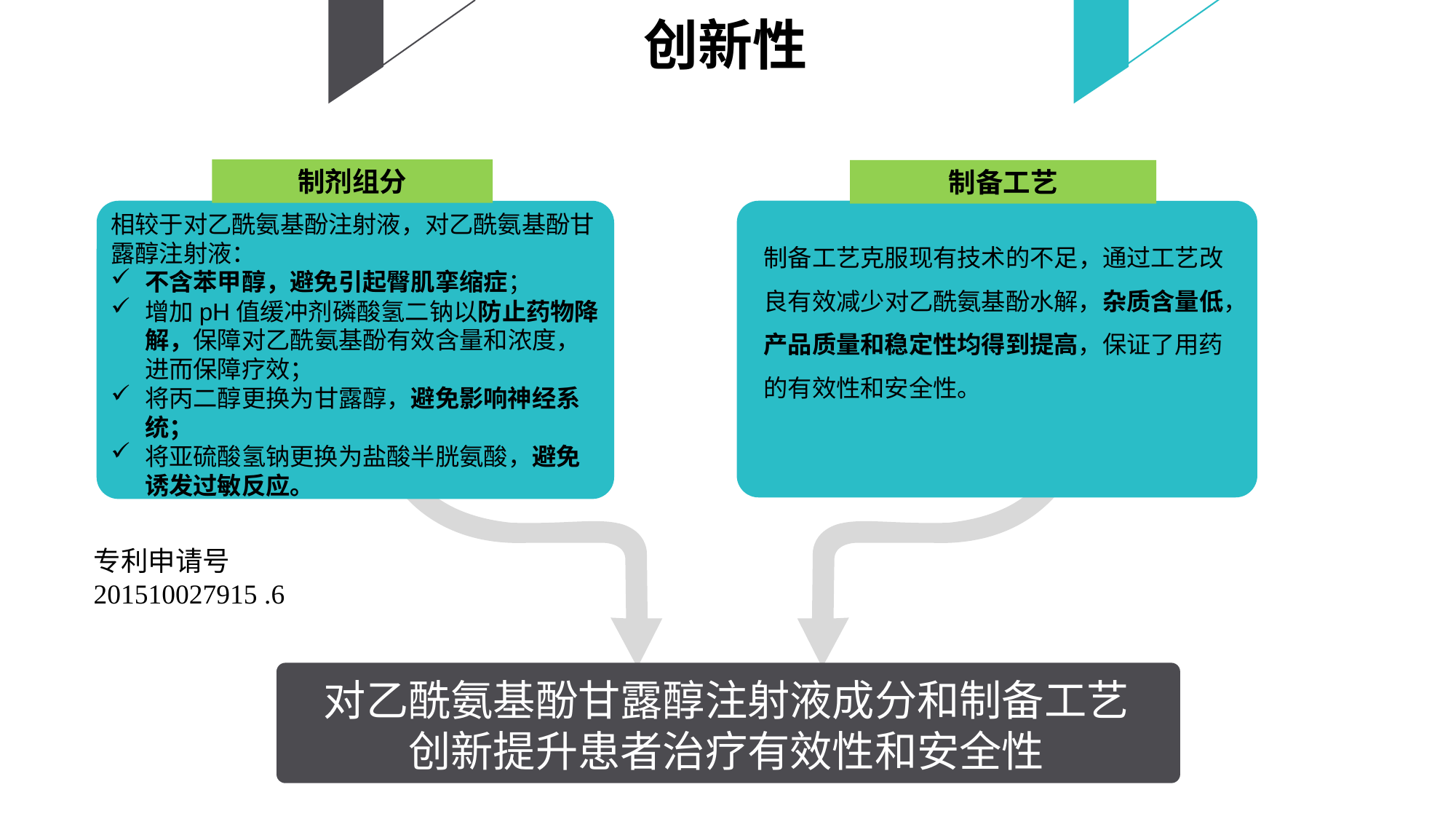

创新性
制剂组分
制备工艺

制备工艺克服现有技术的不足，通过工艺改良有效减少对乙酰氨基酚水解，杂质含量低，产品质量和稳定性均得到提高，保证了用药的有效性和安全性。
相较于对乙酰氨基酚注射液，对乙酰氨基酚甘露醇注射液：
不含苯甲醇，避免引起臀肌挛缩症；
增加pH值缓冲剂磷酸氢二钠以防止药物降解，保障对乙酰氨基酚有效含量和浓度，进而保障疗效；
将丙二醇更换为甘露醇，避免影响神经系统；
将亚硫酸氢钠更换为盐酸半胱氨酸，避免诱发过敏反应。

专利申请号 201510027915 .6

对乙酰氨基酚甘露醇注射液成分和制备工艺创新提升患者治疗有效性和安全性